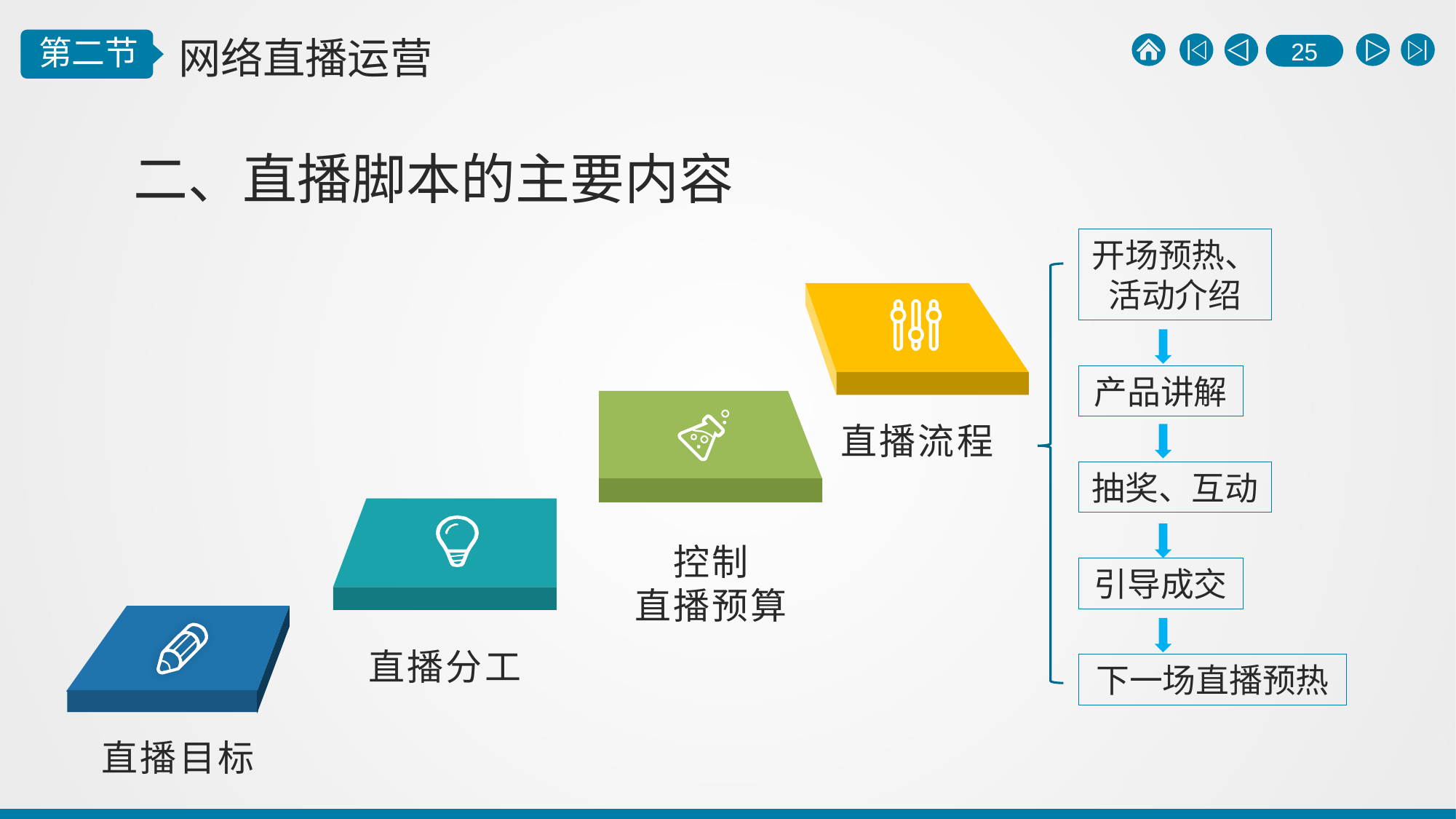

二、直播脚本的主要内容
开场预热、
活动介绍

产品讲解

直播流程

抽奖、互动

控制
直播预算
引导成交

直播分工
下一场直播预热
直播目标